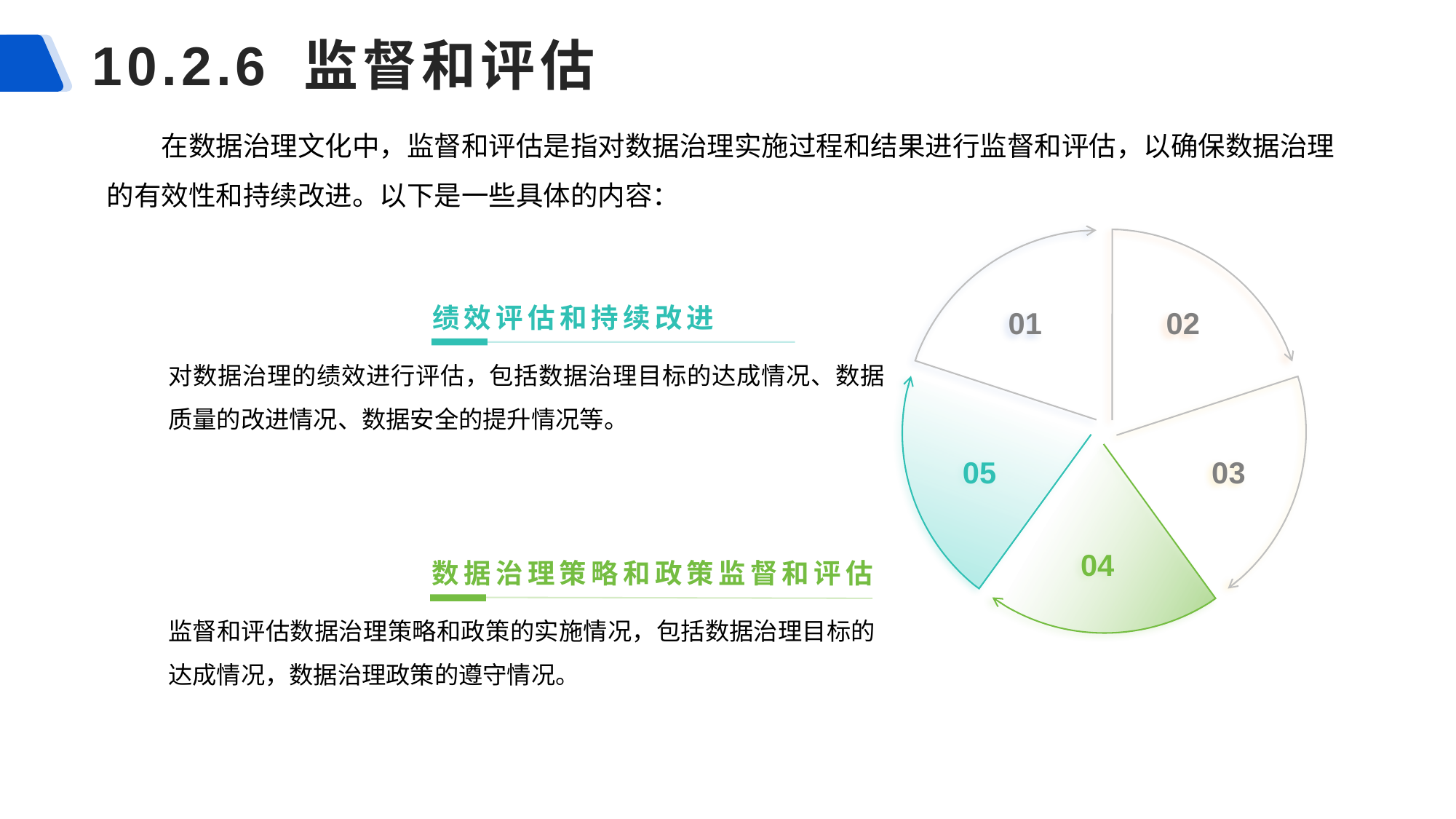

# 10.2.6 监督和评估
在数据治理文化中，监督和评估是指对数据治理实施过程和结果进行监督和评估，以确保数据治理的有效性和持续改进。以下是一些具体的内容：
02
01
绩效评估和持续改进

对数据治理的绩效进行评估，包括数据治理目标的达成情况、数据质量的改进情况、数据安全的提升情况等。
05
03
04
数据治理策略和政策监督和评估

监督和评估数据治理策略和政策的实施情况，包括数据治理目标的达成情况，数据治理政策的遵守情况。